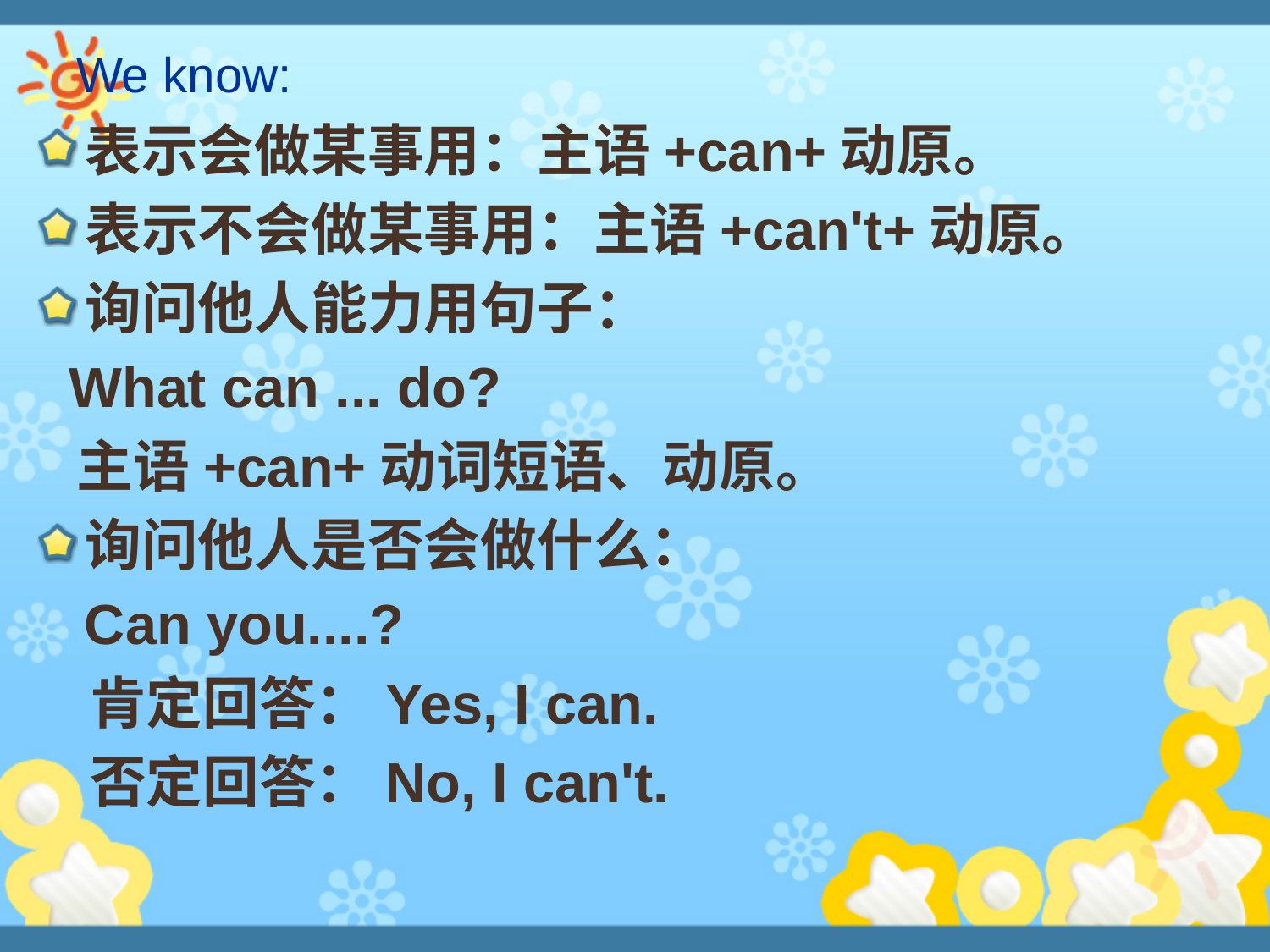

# We know:
表示会做某事用：主语+can+动原。
表示不会做某事用：主语+can't+动原。
询问他人能力用句子：
  What can ... do?
  主语+can+动词短语、动原。
询问他人是否会做什么：
   Can you....?
   肯定回答：Yes, I can.
   否定回答：No, I can't.